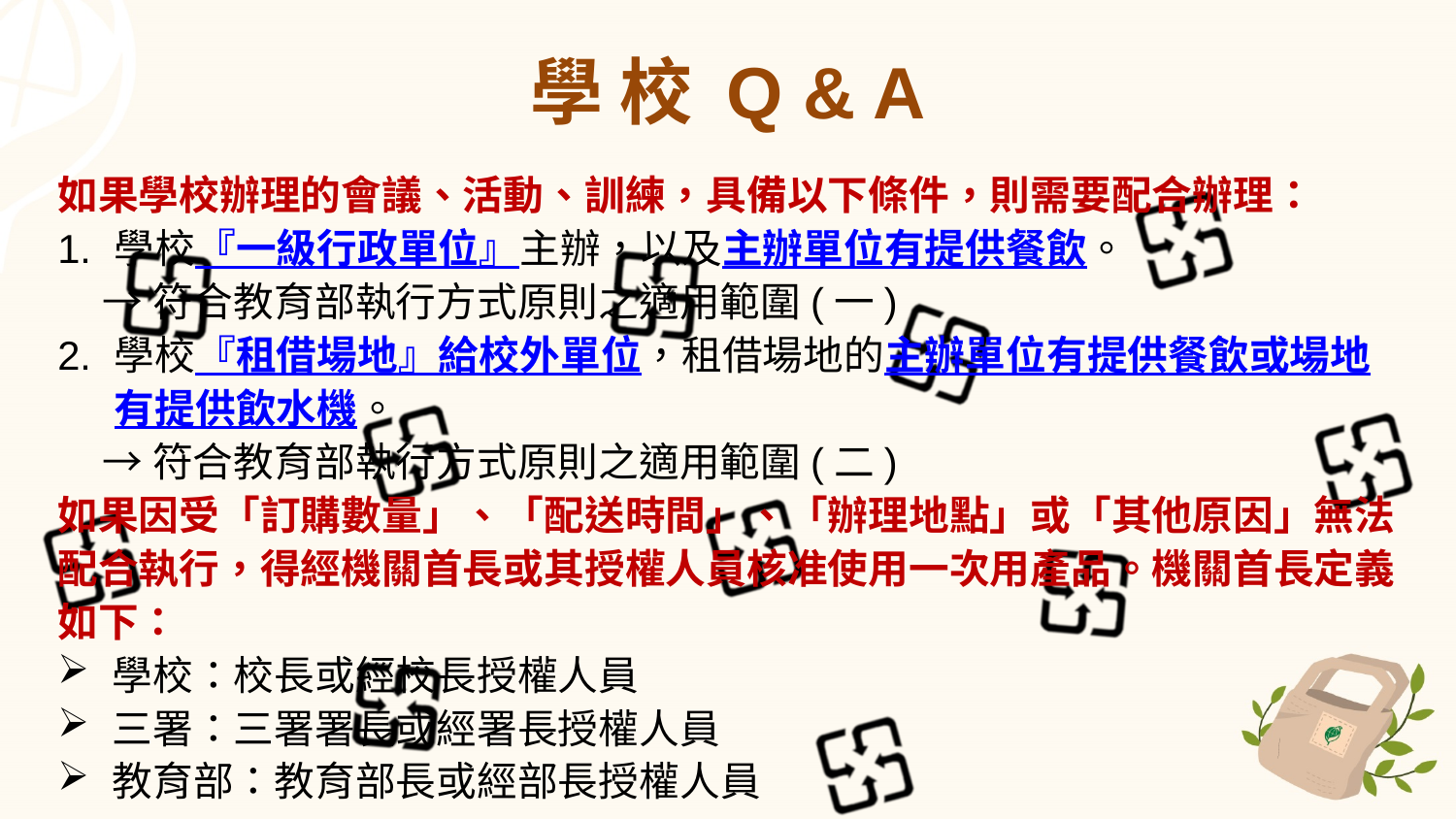

# 學 校 Q & A
如果學校辦理的會議、活動、訓練，具備以下條件，則需要配合辦理：
學校『一級行政單位』主辦，以及主辦單位有提供餐飲。
     →符合教育部執行方式原則之適用範圍(一)
學校『租借場地』給校外單位，租借場地的主辦單位有提供餐飲或場地有提供飲水機。
     →符合教育部執行方式原則之適用範圍(二)
如果因受「訂購數量」、「配送時間」、「辦理地點」或「其他原因」無法配合執行，得經機關首長或其授權人員核准使用一次用產品。機關首長定義如下：
學校：校長或經校長授權人員
三署：三署署長或經署長授權人員
教育部：教育部長或經部長授權人員
5